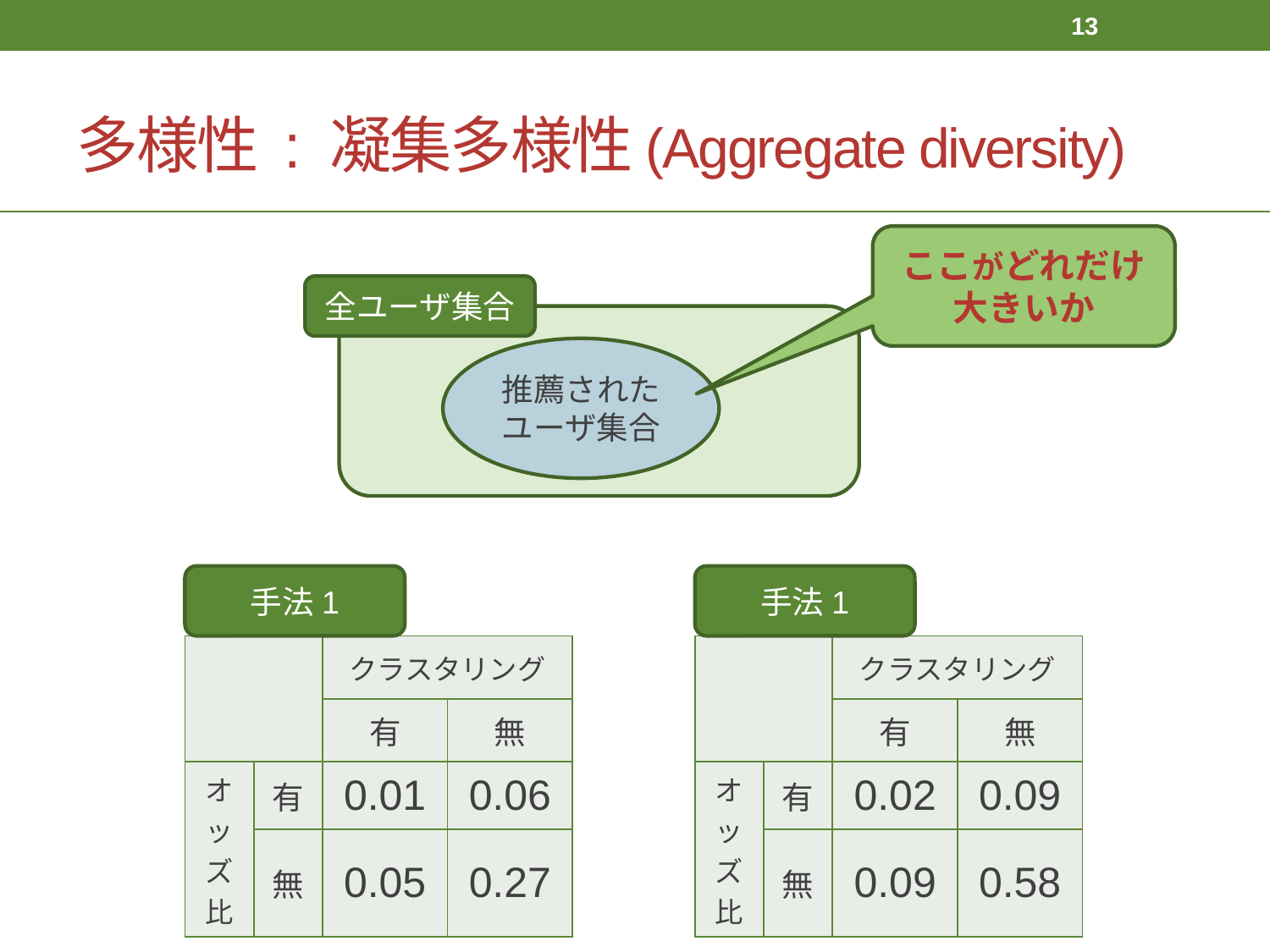

13
# 多様性 : 凝集多様性(Aggregate diversity)
ここがどれだけ
大きいか
全ユーザ集合

推薦された
ユーザ集合
手法1
手法1
|  |  | クラスタリング |  |
| --- | --- | --- | --- |
|  |  | 有 | 無 |
| オッズ比 | 有 | 0.02 | 0.09 |
|  | 無 | 0.09 | 0.58 |
|  |  | クラスタリング |  |
| --- | --- | --- | --- |
|  |  | 有 | 無 |
| オッズ比 | 有 | 0.01 | 0.06 |
|  | 無 | 0.05 | 0.27 |